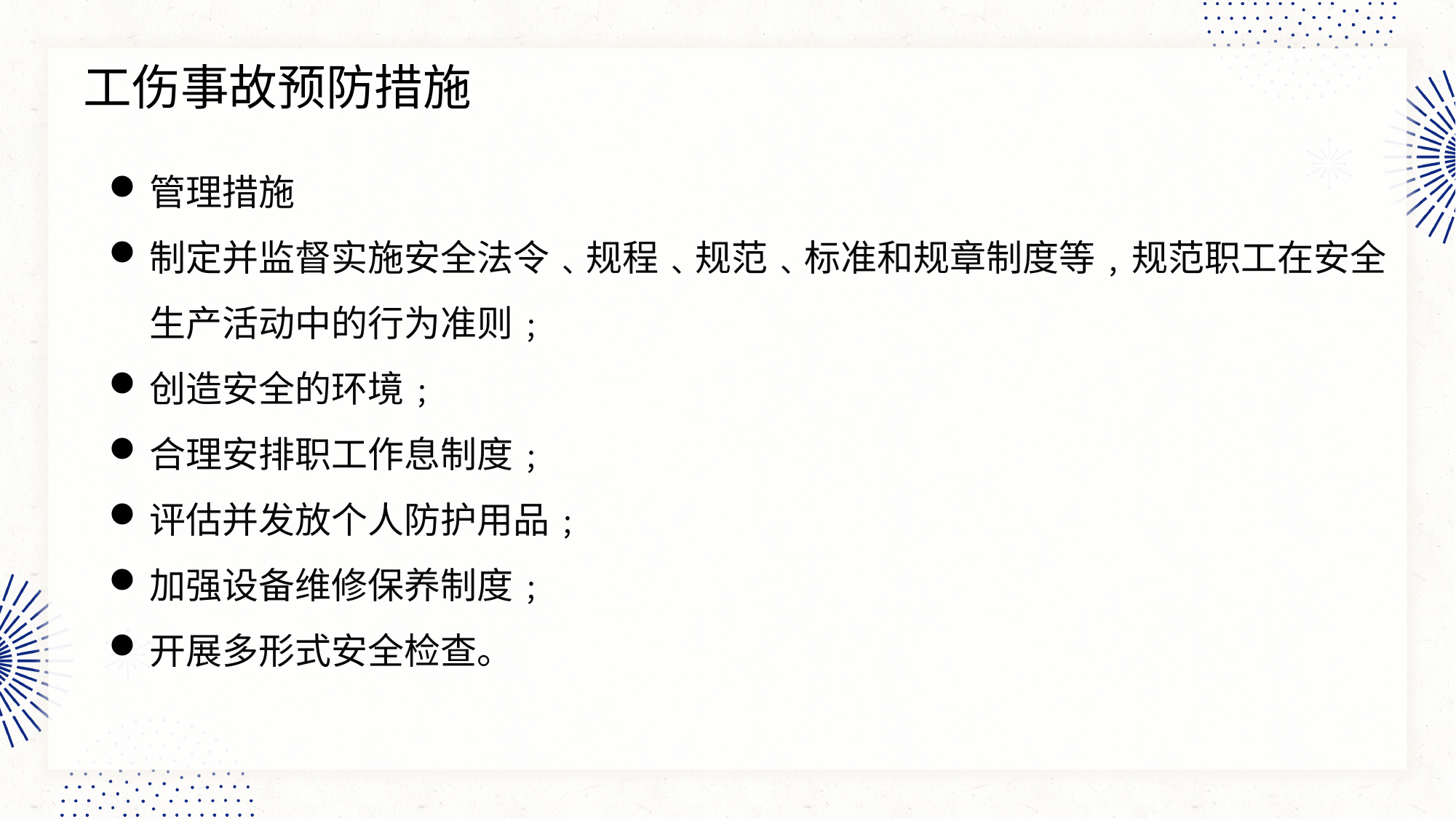

工伤事故预防措施
管理措施
制定并监督实施安全法令﹑规程﹑规范﹑标准和规章制度等﹐规范职工在安全生产活动中的行为准则﹔
创造安全的环境﹔
合理安排职工作息制度﹔
评估并发放个人防护用品﹔
加强设备维修保养制度﹔
开展多形式安全检查。